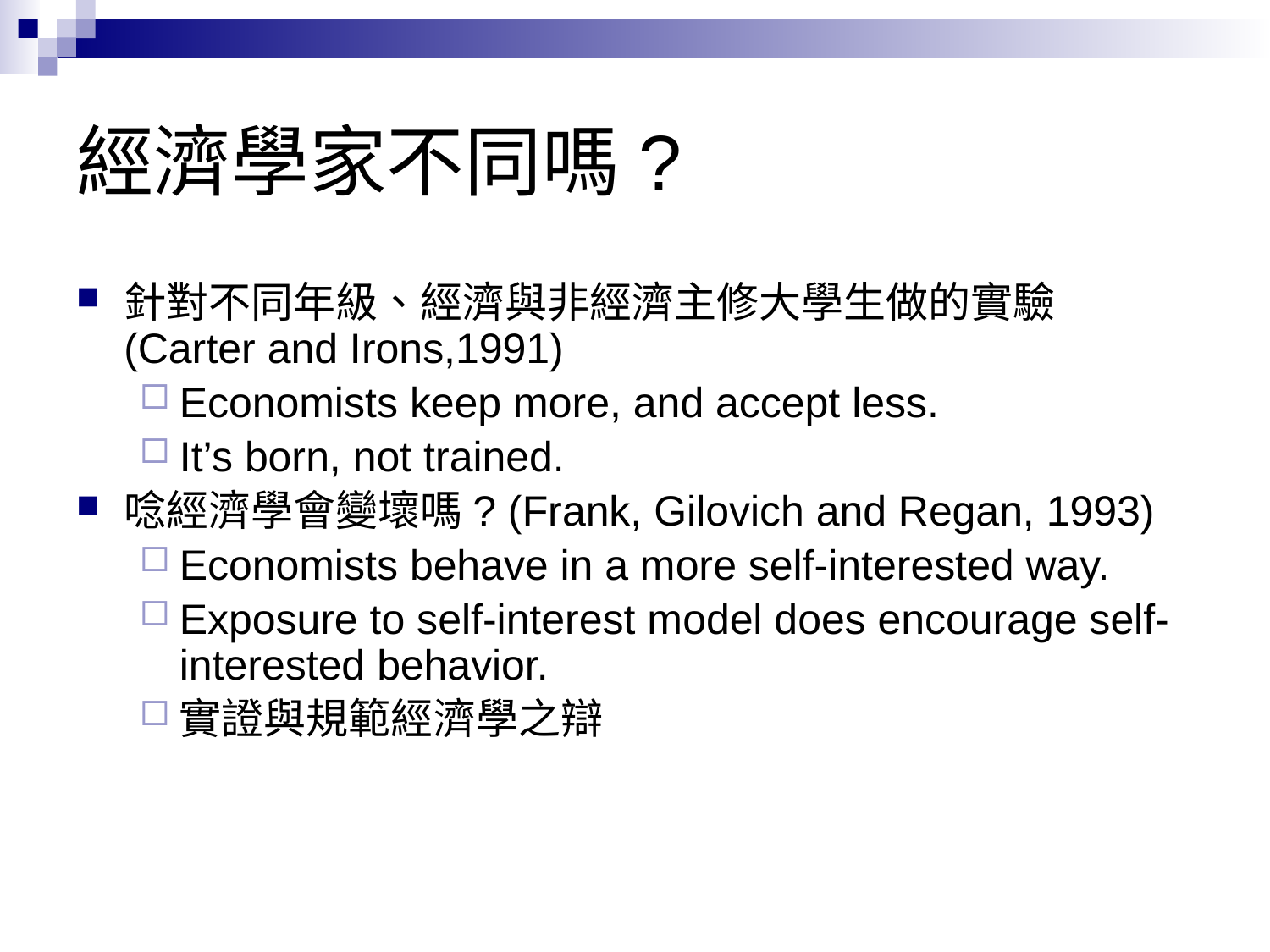

# 經濟學家不同嗎?
針對不同年級、經濟與非經濟主修大學生做的實驗(Carter and Irons,1991)
Economists keep more, and accept less.
It’s born, not trained.
唸經濟學會變壞嗎? (Frank, Gilovich and Regan, 1993)
Economists behave in a more self-interested way.
Exposure to self-interest model does encourage self-interested behavior.
實證與規範經濟學之辯